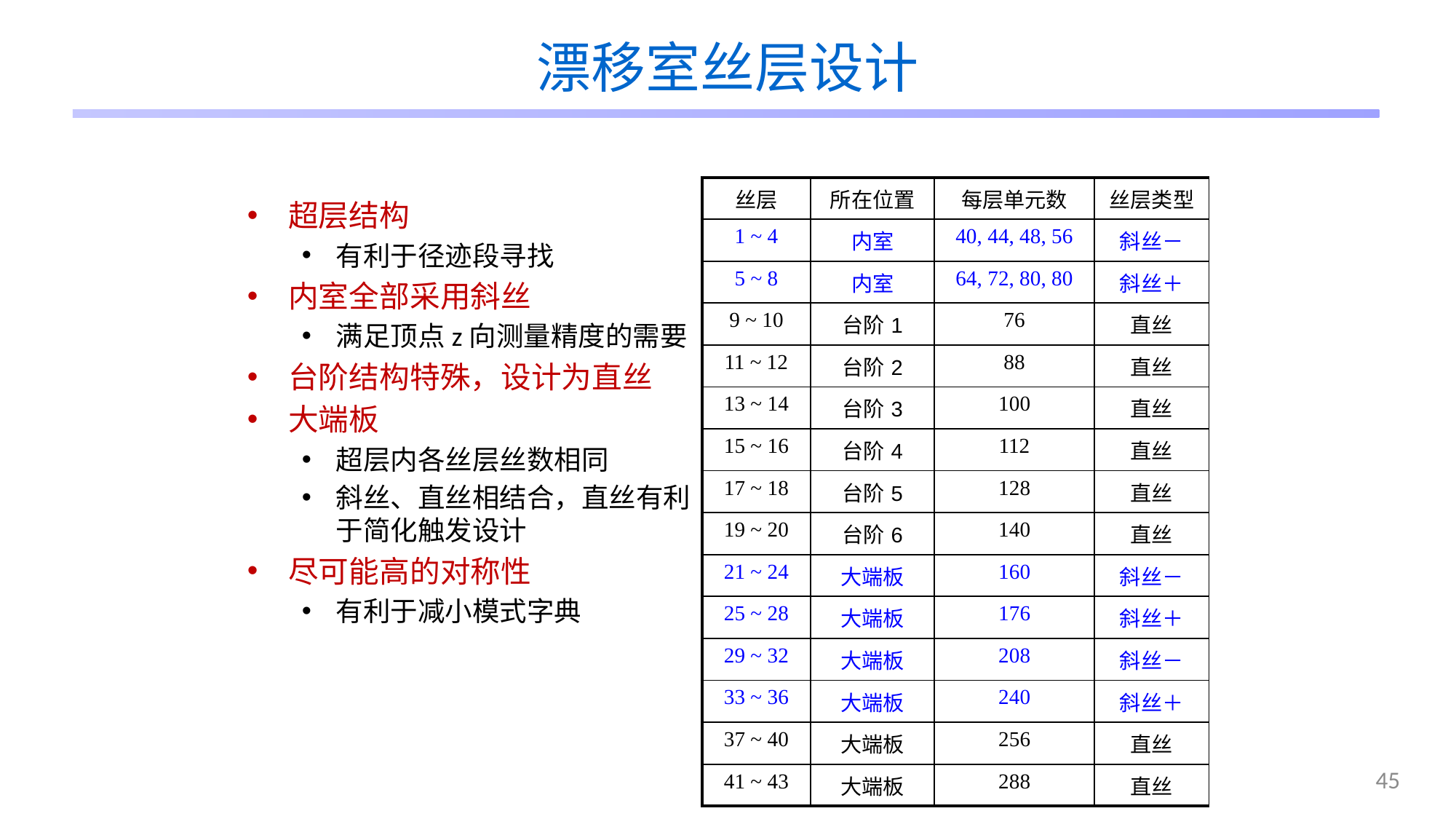

# 漂移室丝层设计
| 丝层 | 所在位置 | 每层单元数 | 丝层类型 |
| --- | --- | --- | --- |
| 1 ~ 4 | 内室 | 40, 44, 48, 56 | 斜丝－ |
| 5 ~ 8 | 内室 | 64, 72, 80, 80 | 斜丝＋ |
| 9 ~ 10 | 台阶1 | 76 | 直丝 |
| 11 ~ 12 | 台阶2 | 88 | 直丝 |
| 13 ~ 14 | 台阶3 | 100 | 直丝 |
| 15 ~ 16 | 台阶4 | 112 | 直丝 |
| 17 ~ 18 | 台阶5 | 128 | 直丝 |
| 19 ~ 20 | 台阶6 | 140 | 直丝 |
| 21 ~ 24 | 大端板 | 160 | 斜丝－ |
| 25 ~ 28 | 大端板 | 176 | 斜丝＋ |
| 29 ~ 32 | 大端板 | 208 | 斜丝－ |
| 33 ~ 36 | 大端板 | 240 | 斜丝＋ |
| 37 ~ 40 | 大端板 | 256 | 直丝 |
| 41 ~ 43 | 大端板 | 288 | 直丝 |
超层结构
有利于径迹段寻找
内室全部采用斜丝
满足顶点z向测量精度的需要
台阶结构特殊，设计为直丝
大端板
超层内各丝层丝数相同
斜丝、直丝相结合，直丝有利于简化触发设计
尽可能高的对称性
有利于减小模式字典
45